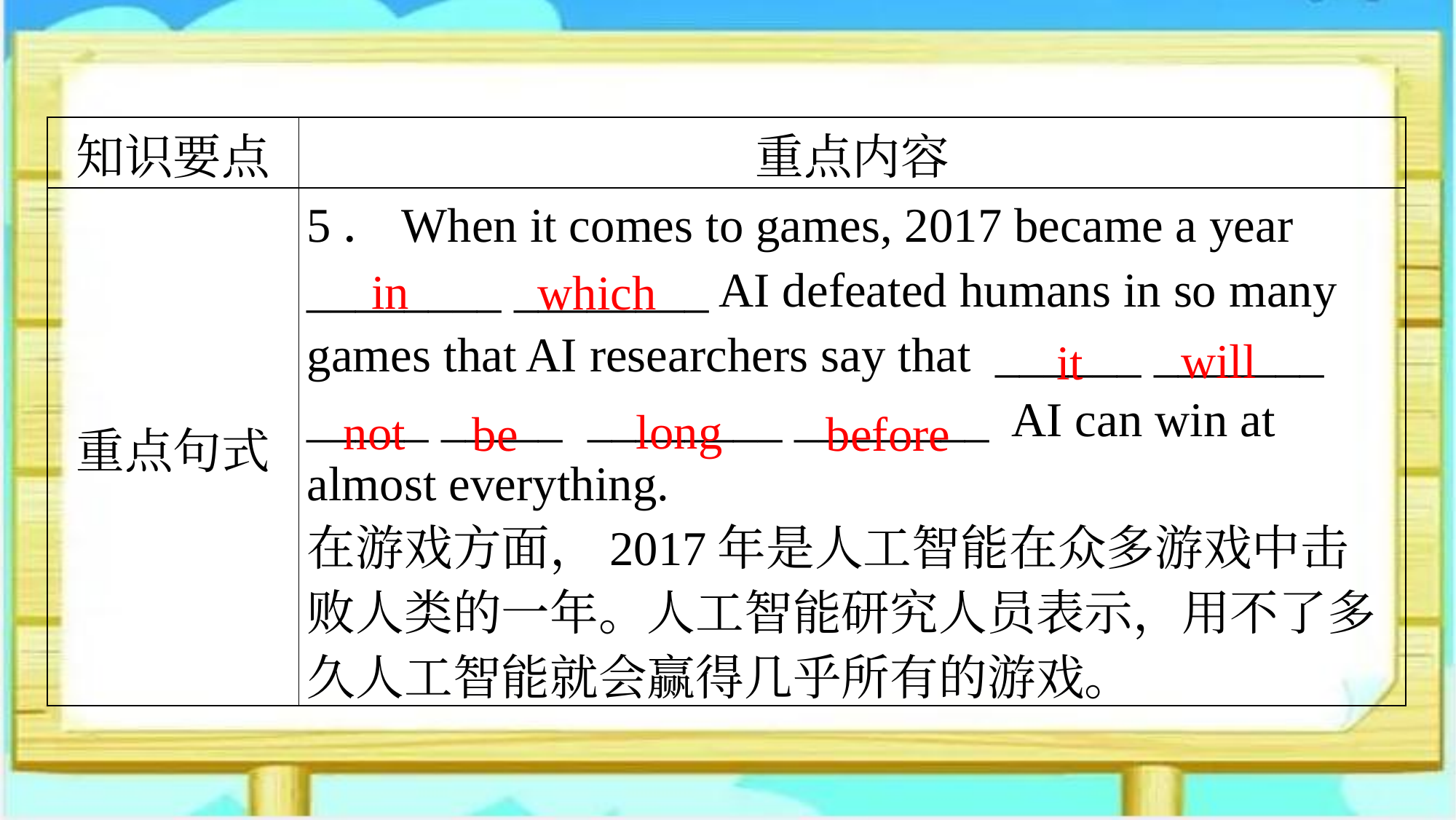

| 知识要点 | 重点内容 |
| --- | --- |
| 重点句式 | 5．When it comes to games, 2017 became a year \_\_\_\_\_\_\_\_ \_\_\_\_\_\_\_\_ AI defeated humans in so many games that AI researchers say that \_\_\_\_\_\_ \_\_\_\_\_\_\_ \_\_\_\_\_ \_\_\_\_\_ \_\_\_\_\_\_\_\_ \_\_\_\_\_\_\_\_ AI can win at almost everything. 在游戏方面，2017年是人工智能在众多游戏中击败人类的一年。人工智能研究人员表示，用不了多久人工智能就会赢得几乎所有的游戏。 |
in
which
will
it
long
not
be
before